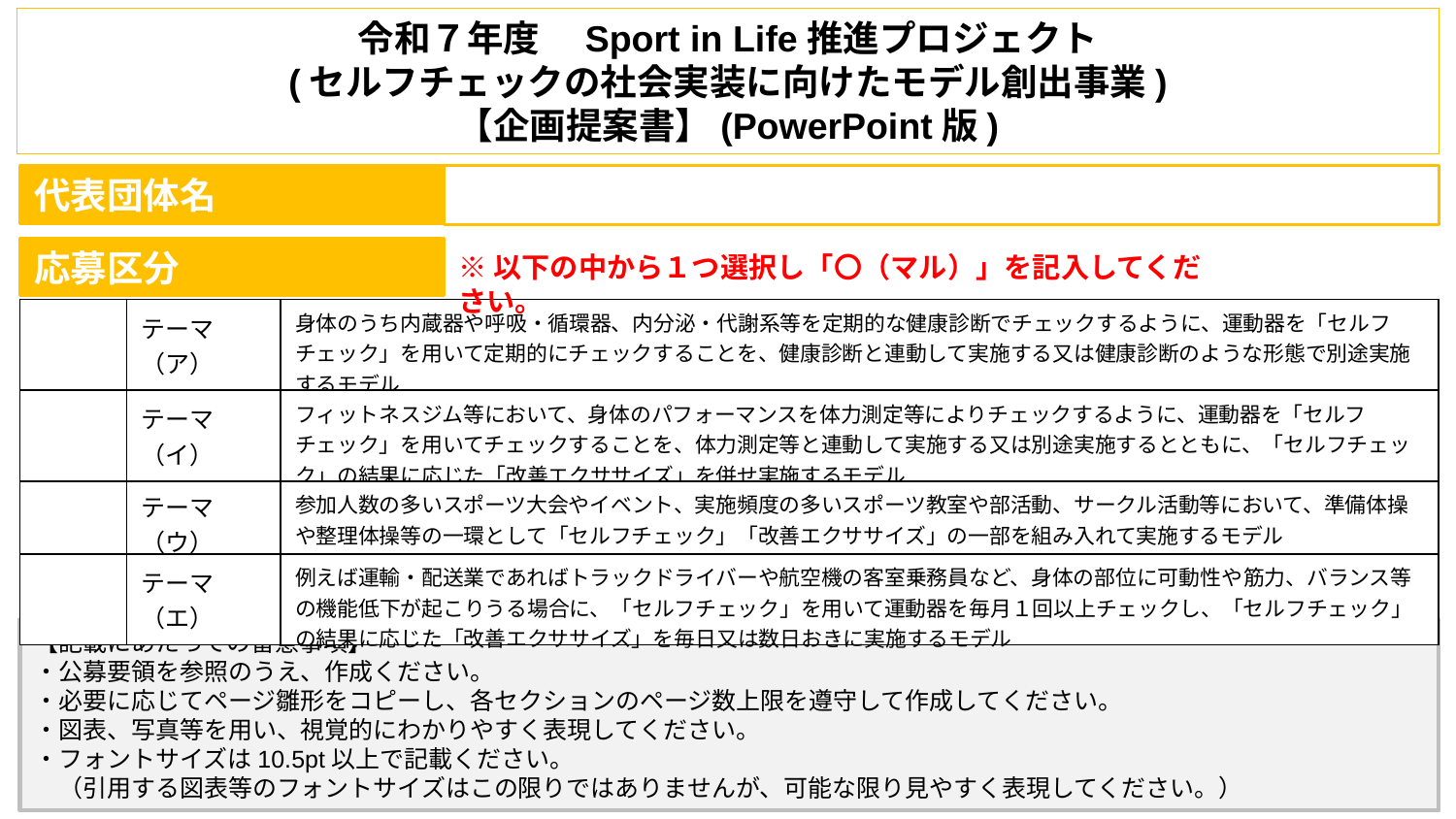

令和７年度　Sport in Life推進プロジェクト
(セルフチェックの社会実装に向けたモデル創出事業)
【企画提案書】(PowerPoint版)

代表団体名
応募区分
※以下の中から１つ選択し「〇（マル）」を記入してください。
|  | テーマ（ア） | 身体のうち内蔵器や呼吸・循環器、内分泌・代謝系等を定期的な健康診断でチェックするように、運動器を「セルフチェック」を用いて定期的にチェックすることを、健康診断と連動して実施する又は健康診断のような形態で別途実施するモデル |
| --- | --- | --- |
|  | テーマ（イ） | フィットネスジム等において、身体のパフォーマンスを体力測定等によりチェックするように、運動器を「セルフチェック」を用いてチェックすることを、体力測定等と連動して実施する又は別途実施するとともに、「セルフチェック」の結果に応じた「改善エクササイズ」を併せ実施するモデル |
|  | テーマ（ウ） | 参加人数の多いスポーツ大会やイベント、実施頻度の多いスポーツ教室や部活動、サークル活動等において、準備体操や整理体操等の一環として「セルフチェック」「改善エクササイズ」の一部を組み入れて実施するモデル |
|  | テーマ（エ） | 例えば運輸・配送業であればトラックドライバーや航空機の客室乗務員など、身体の部位に可動性や筋力、バランス等の機能低下が起こりうる場合に、「セルフチェック」を用いて運動器を毎月１回以上チェックし、「セルフチェック」の結果に応じた「改善エクササイズ」を毎日又は数日おきに実施するモデル |
【記載にあたっての留意事項】
・公募要領を参照のうえ、作成ください。
・必要に応じてページ雛形をコピーし、各セクションのページ数上限を遵守して作成してください。
・図表、写真等を用い、視覚的にわかりやすく表現してください。
・フォントサイズは10.5pt以上で記載ください。
　（引用する図表等のフォントサイズはこの限りではありませんが、可能な限り見やすく表現してください。）